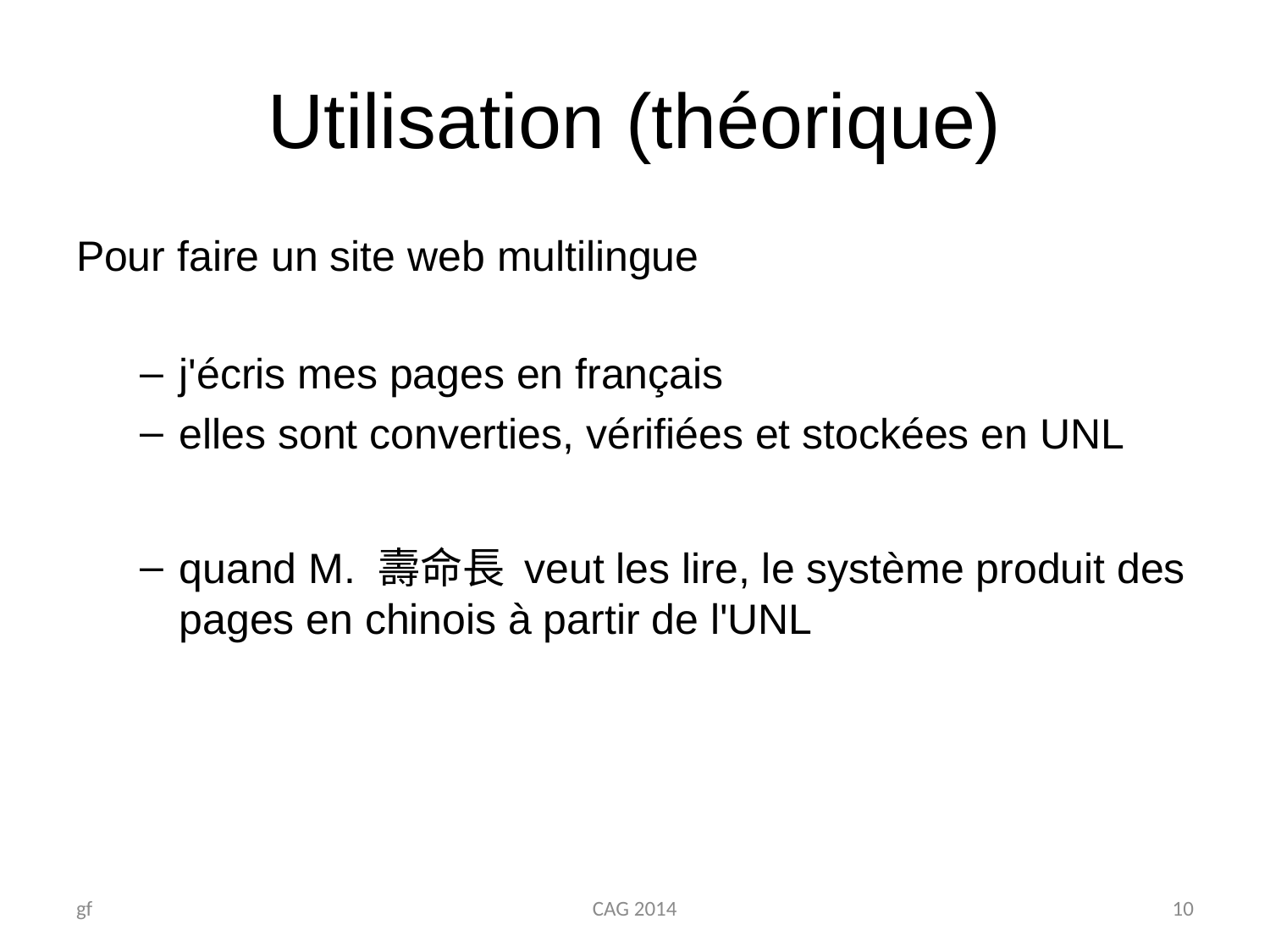

# Utilisation (théorique)
Pour faire un site web multilingue

j'écris mes pages en français
elles sont converties, vérifiées et stockées en UNL

quand M. 壽命長 veut les lire, le système produit des pages en chinois à partir de l'UNL
gf
CAG 2014
10